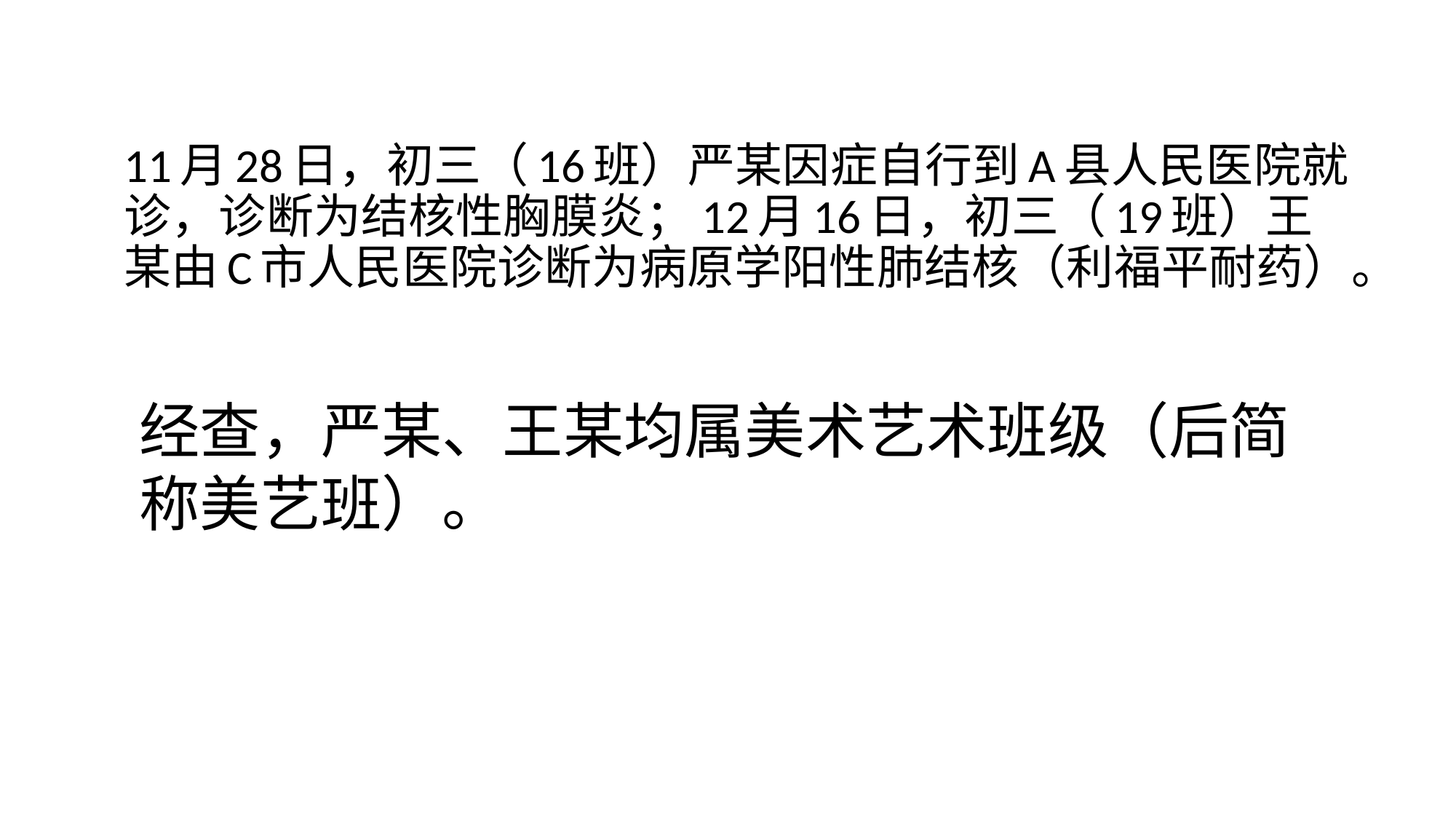

# 11月28日，初三（16班）严某因症自行到A县人民医院就诊，诊断为结核性胸膜炎；12月16日，初三（19班）王某由C市人民医院诊断为病原学阳性肺结核（利福平耐药）。
经查，严某、王某均属美术艺术班级（后简称美艺班）。